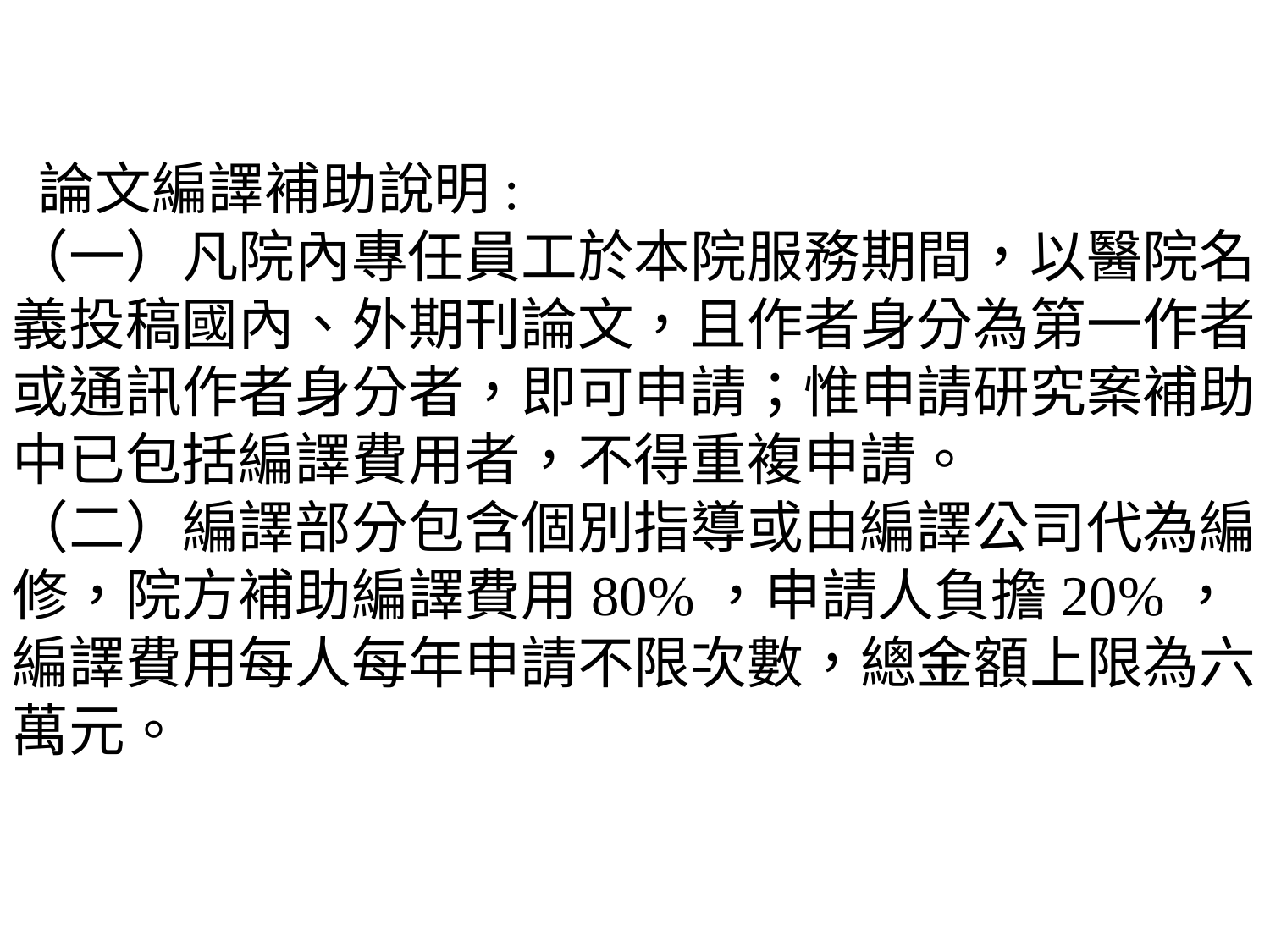

論文編譯補助說明:
（一）凡院內專任員工於本院服務期間，以醫院名義投稿國內、外期刊論文，且作者身分為第一作者或通訊作者身分者，即可申請；惟申請研究案補助中已包括編譯費用者，不得重複申請。
（二）編譯部分包含個別指導或由編譯公司代為編修，院方補助編譯費用80%，申請人負擔20%，編譯費用每人每年申請不限次數，總金額上限為六萬元。